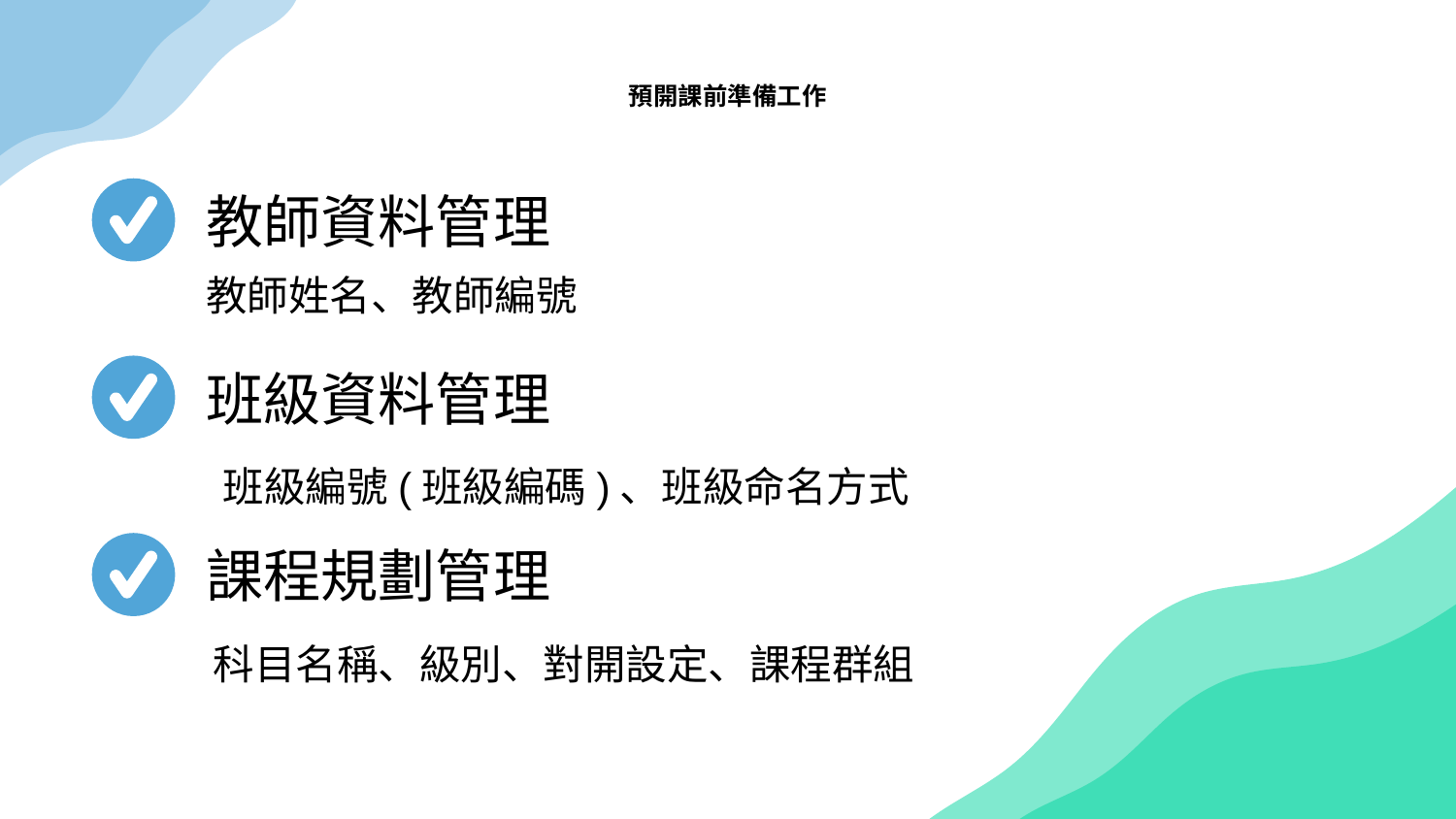

# 預開課前準備工作

教師資料管理
教師姓名、教師編號

班級資料管理
班級編號(班級編碼)、班級命名方式

課程規劃管理

科目名稱、級別、對開設定、課程群組